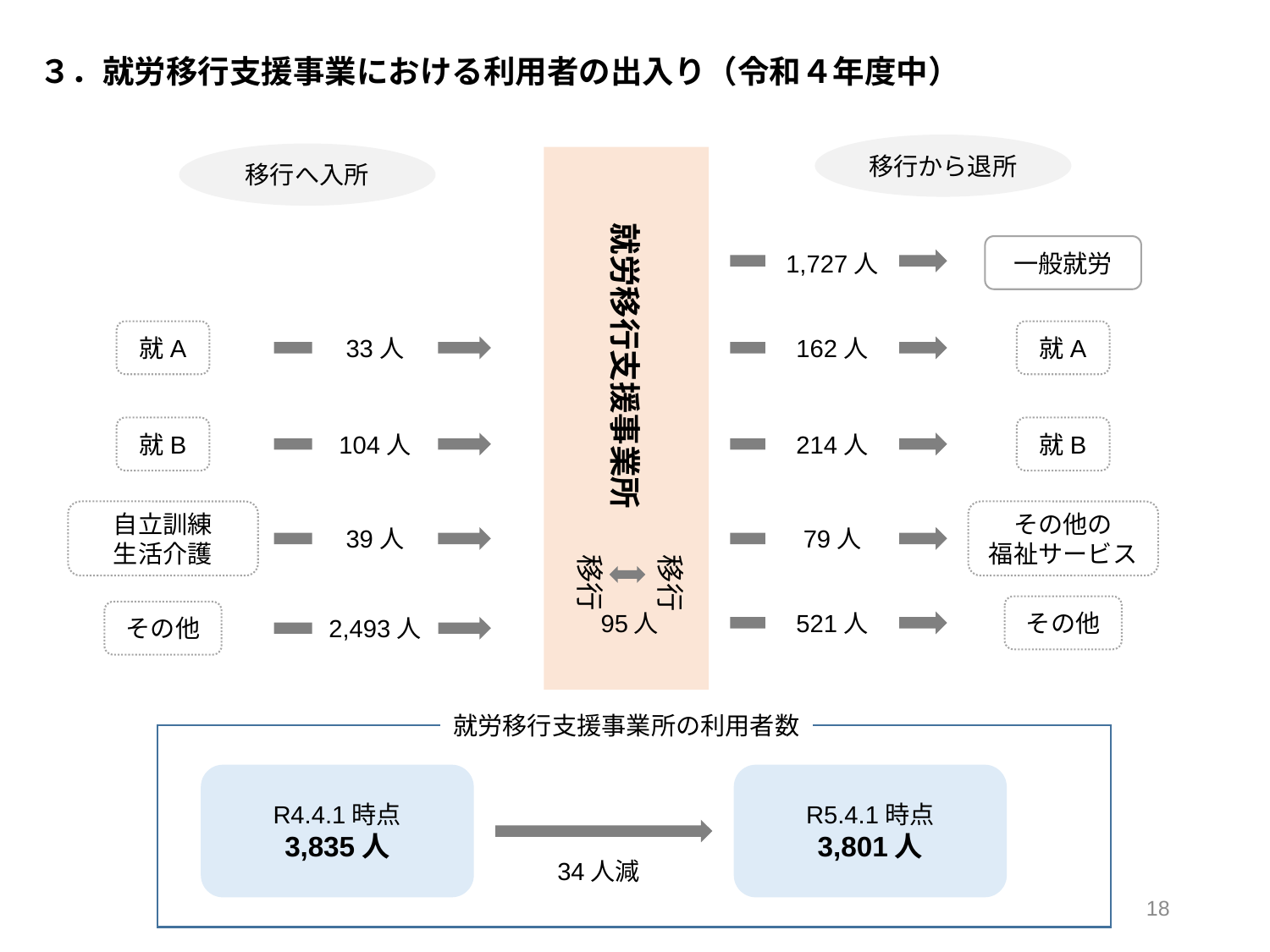

３．就労移行支援事業における利用者の出入り（令和４年度中）
移行から退所
移行へ入所
　　就労移行支援事業所
1,727人
一般就労

就A
33人
162人
就A

就B
104人
214人
就B

自立訓練
生活介護
その他の
福祉サービス
39人
79人

移行
移行

95人
521人
その他
その他
2,493人

就労移行支援事業所の利用者数

R4.4.1時点
3,835人
R5.4.1時点
3,801人

34人減
18